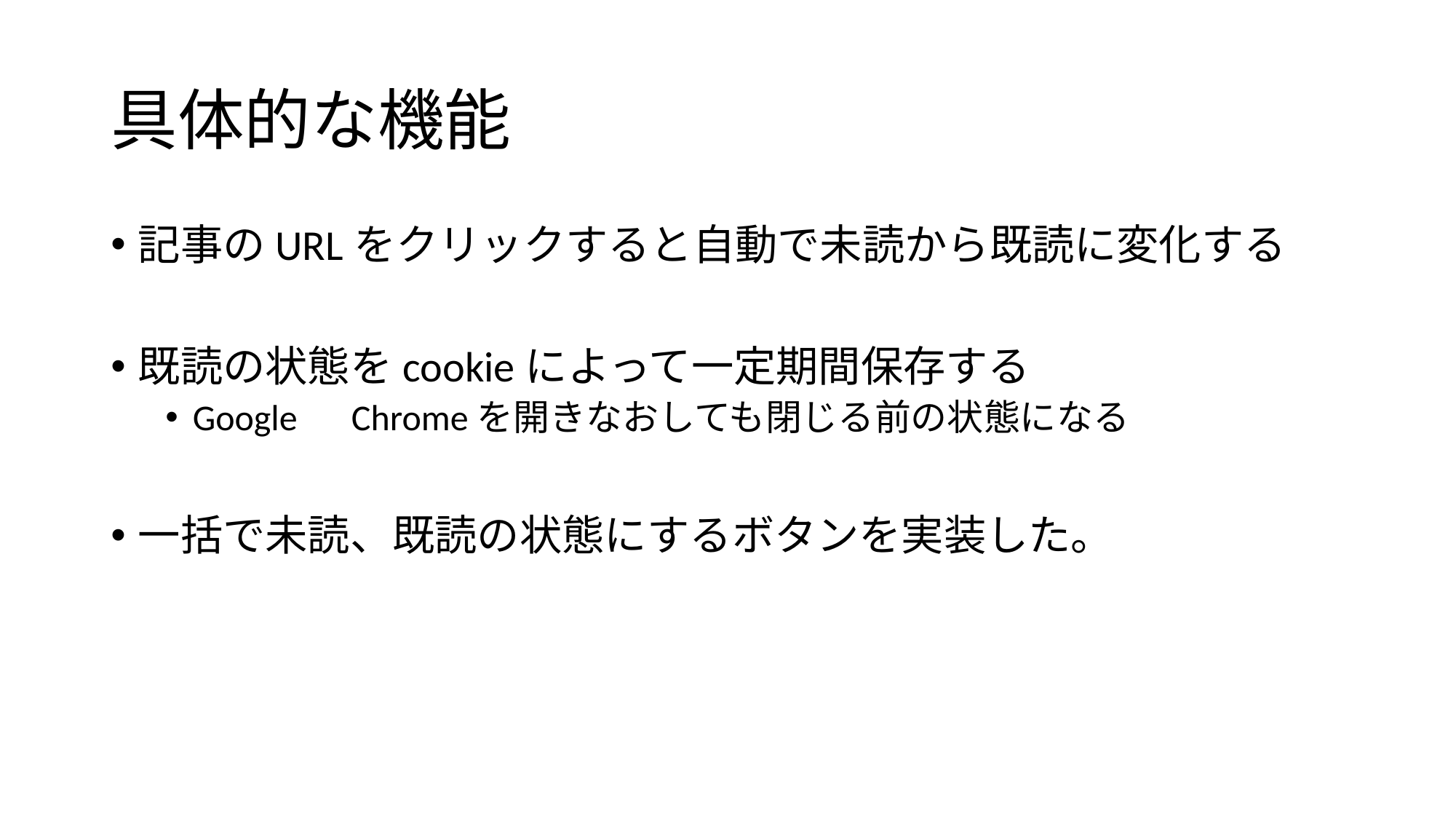

# 具体的な機能
記事のURLをクリックすると自動で未読から既読に変化する

既読の状態をcookieによって一定期間保存する
Google　Chromeを開きなおしても閉じる前の状態になる

一括で未読、既読の状態にするボタンを実装した。